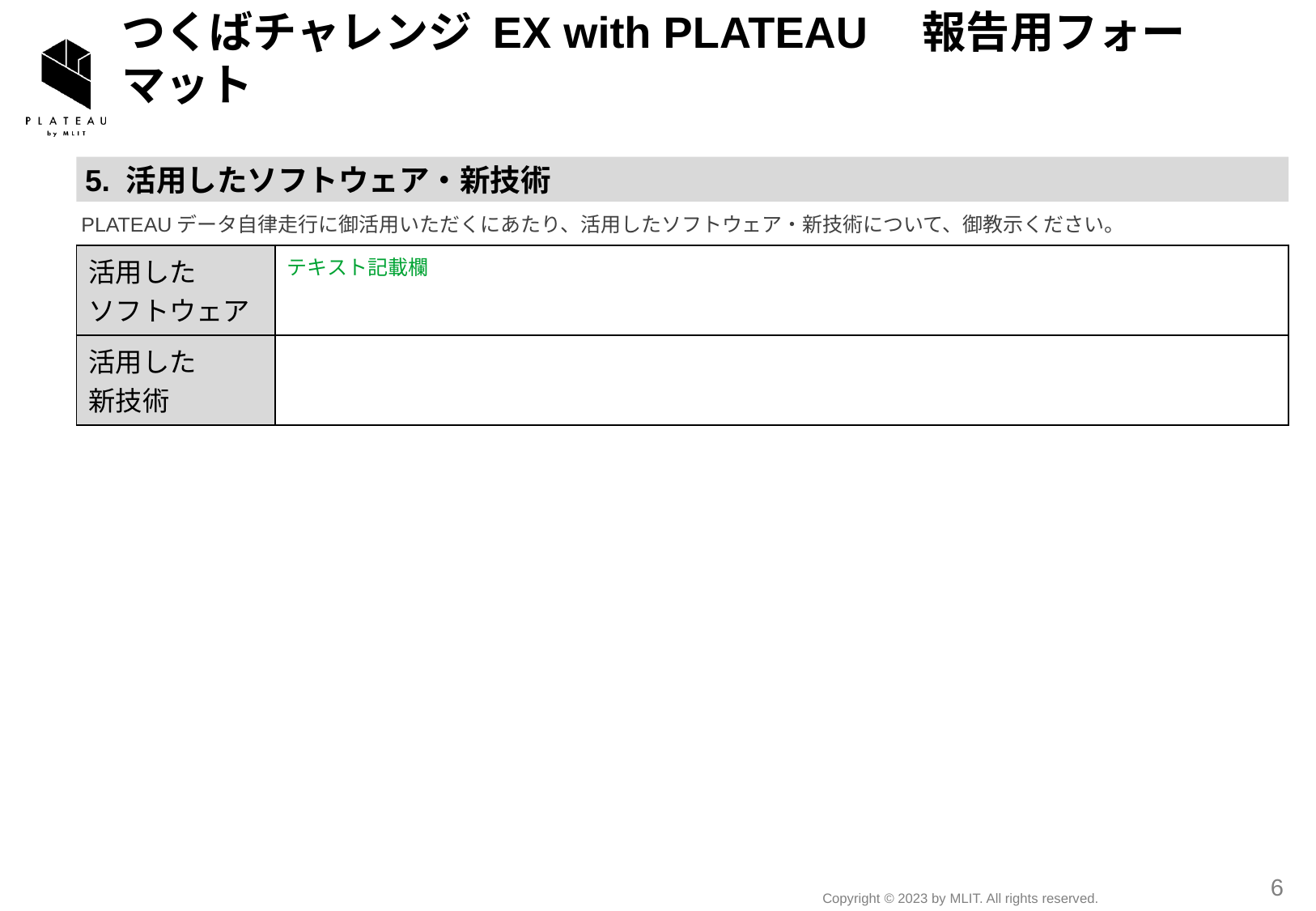

# つくばチャレンジ EX with PLATEAU　報告用フォーマット
 5. 活用したソフトウェア・新技術
PLATEAUデータ自律走行に御活用いただくにあたり、活用したソフトウェア・新技術について、御教示ください。
| 活用した ソフトウェア | テキスト記載欄 |
| --- | --- |
| 活用した 新技術 |  |